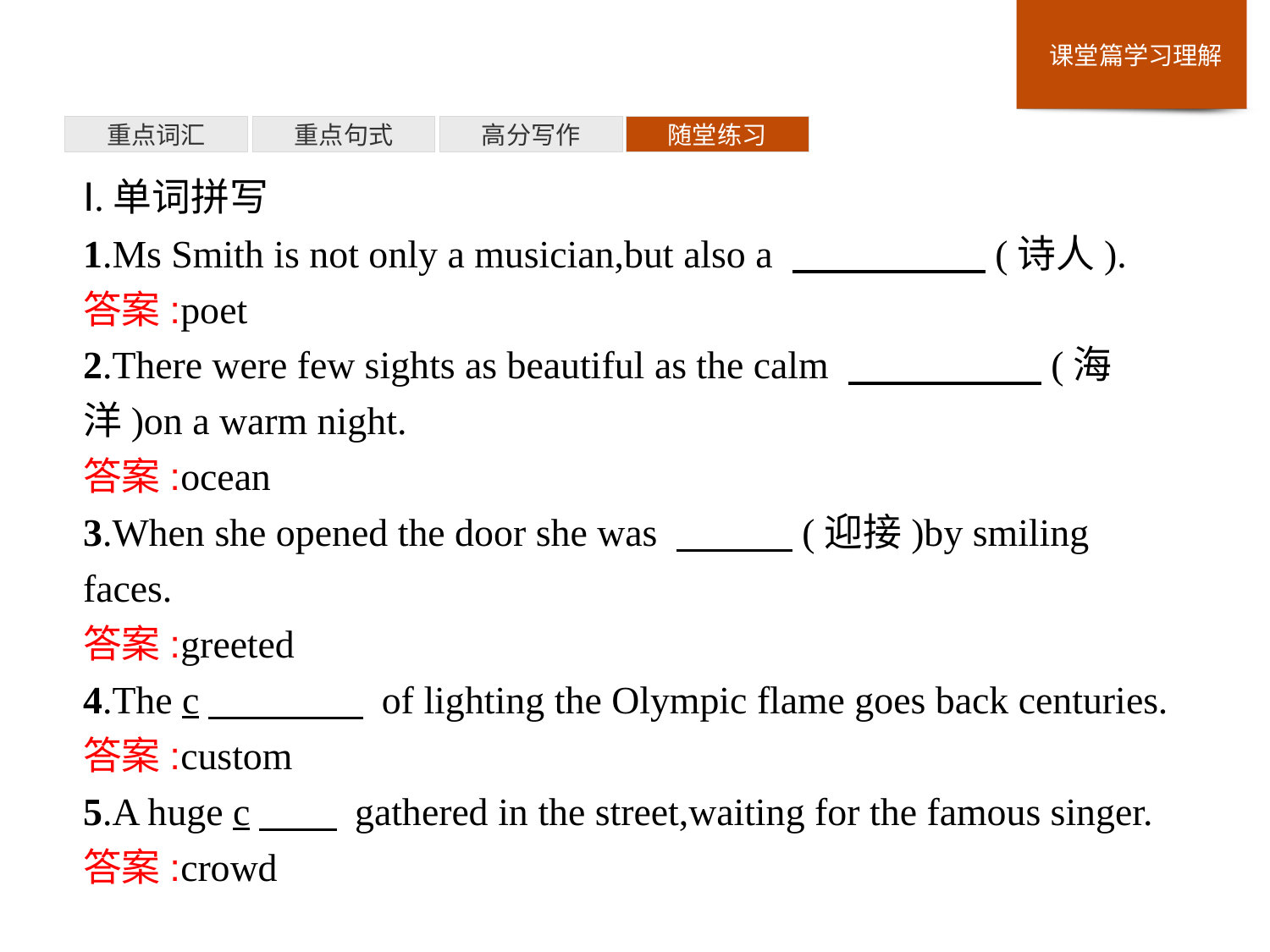

重点词汇
重点句式
高分写作
随堂练习
Ⅰ.单词拼写
1.Ms Smith is not only a musician,but also a 　　　　　(诗人).
答案:poet
2.There were few sights as beautiful as the calm 　　　　　(海洋)on a warm night.
答案:ocean
3.When she opened the door she was 　　　(迎接)by smiling faces.
答案:greeted
4.The c　　　　 of lighting the Olympic flame goes back centuries.
答案:custom
5.A huge c　　 gathered in the street,waiting for the famous singer.
答案:crowd